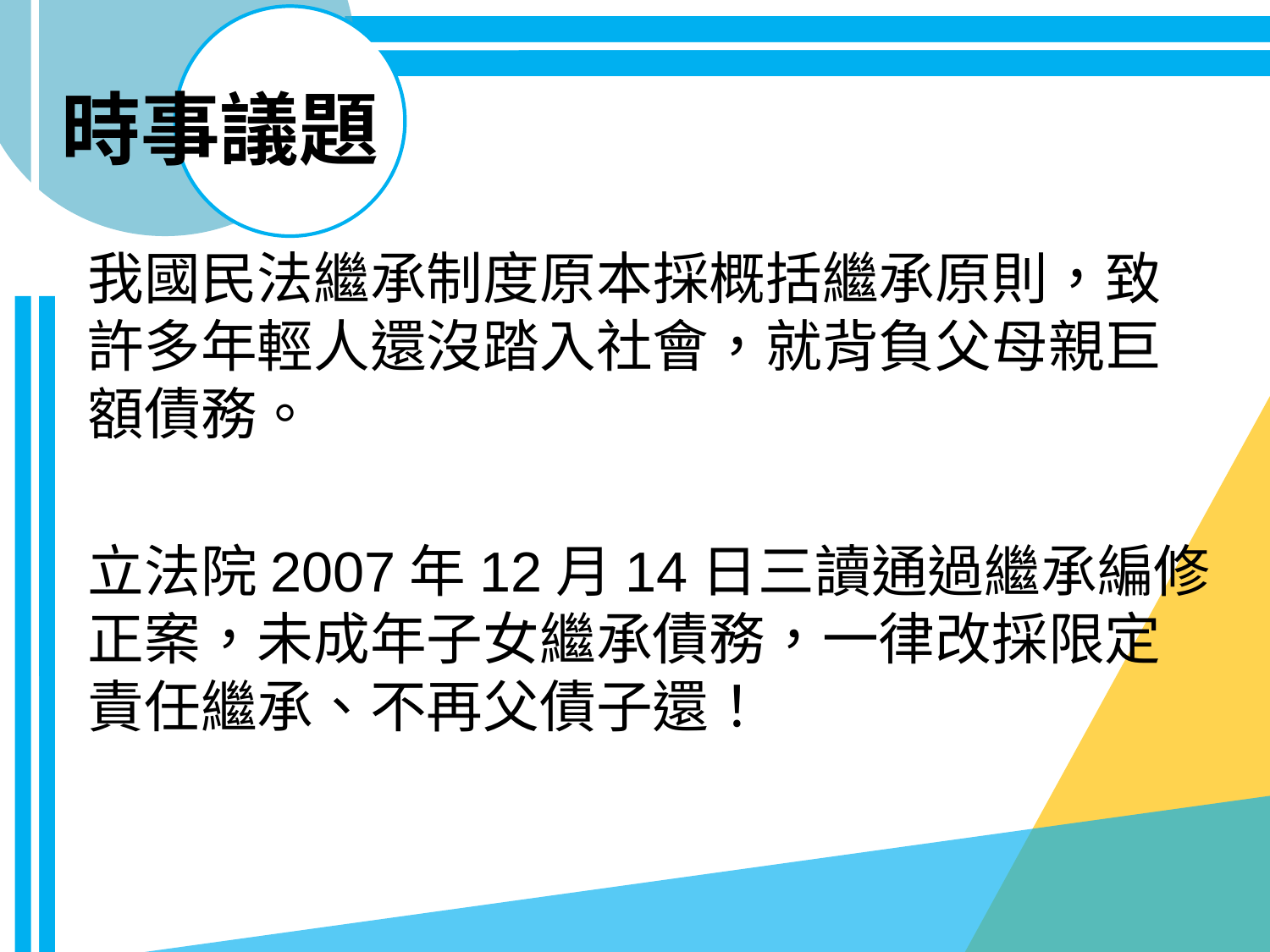

# 時事議題
我國民法繼承制度原本採概括繼承原則，致許多年輕人還沒踏入社會，就背負父母親巨額債務。

立法院2007年12月14日三讀通過繼承編修正案，未成年子女繼承債務，一律改採限定責任繼承、不再父債子還！